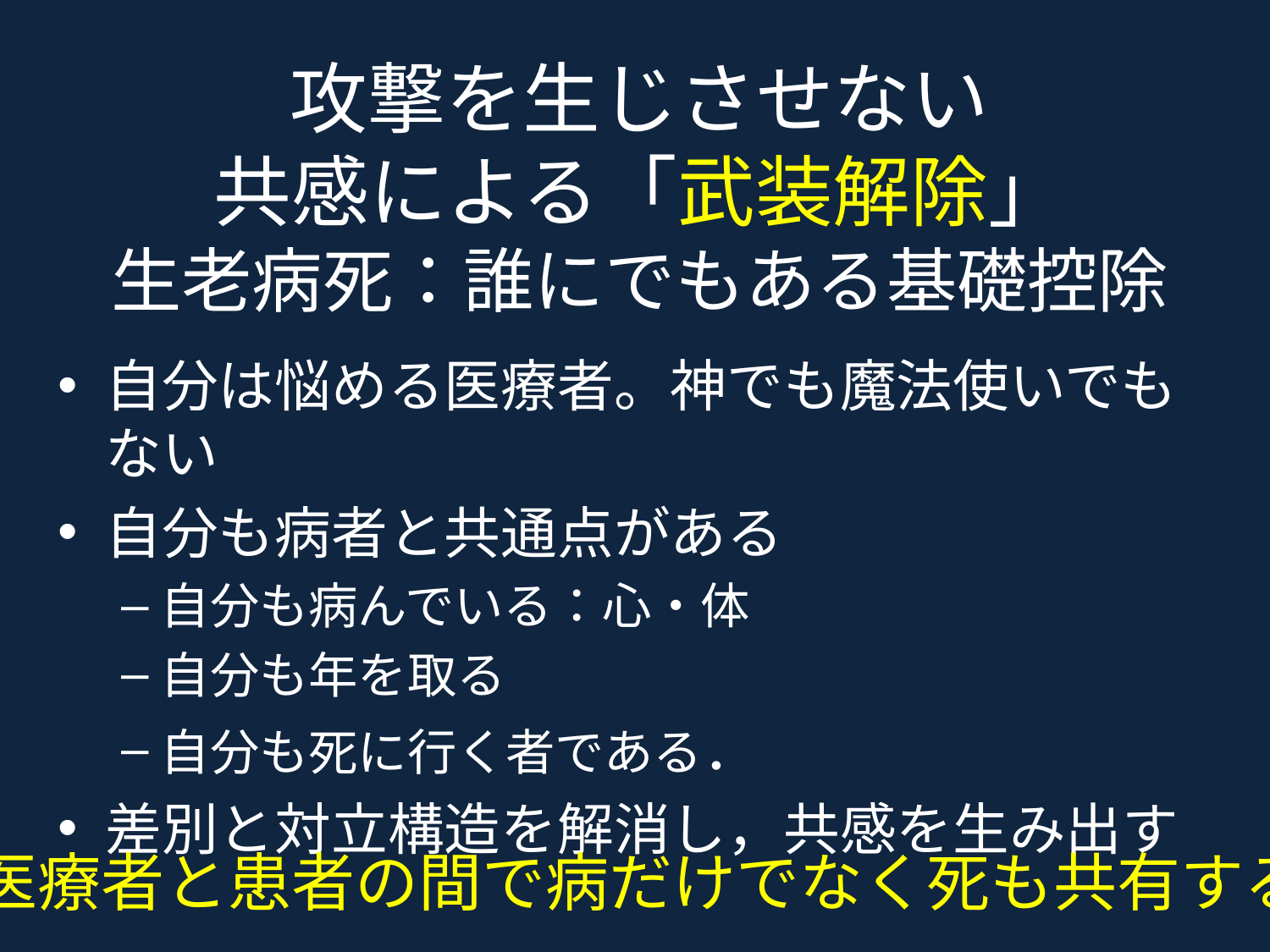

# 攻撃を生じさせない 共感による「武装解除」 生老病死：誰にでもある基礎控除
自分は悩める医療者。神でも魔法使いでもない
自分も病者と共通点がある
自分も病んでいる：心・体
自分も年を取る
自分も死に行く者である．
差別と対立構造を解消し，共感を生み出す

医療者と患者の間で病だけでなく死も共有する